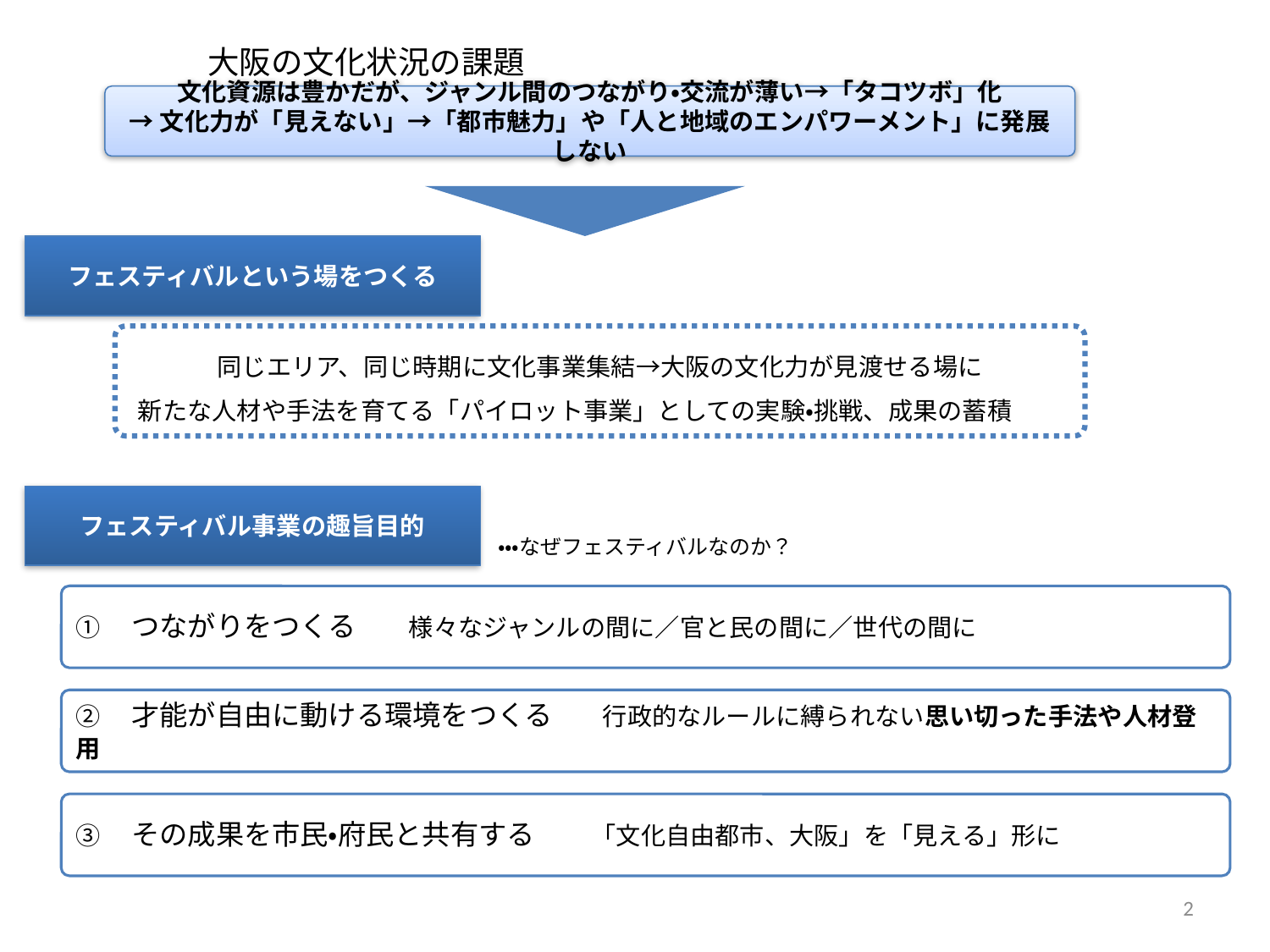

大阪の文化状況の課題
文化資源は豊かだが、ジャンル間のつながり・交流が薄い→「タコツボ」化
→文化力が「見えない」→「都市魅力」や「人と地域のエンパワーメント」に発展しない

フェスティバルという場をつくる
同じエリア、同じ時期に文化事業集結→大阪の文化力が見渡せる場に
新たな人材や手法を育てる「パイロット事業」としての実験・挑戦、成果の蓄積
フェスティバル事業の趣旨目的
・・・なぜフェスティバルなのか？
①　つながりをつくる　　様々なジャンルの間に／官と民の間に／世代の間に
②　才能が自由に動ける環境をつくる　　行政的なルールに縛られない思い切った手法や人材登用
③　その成果を市民・府民と共有する　　「文化自由都市、大阪」を「見える」形に
2